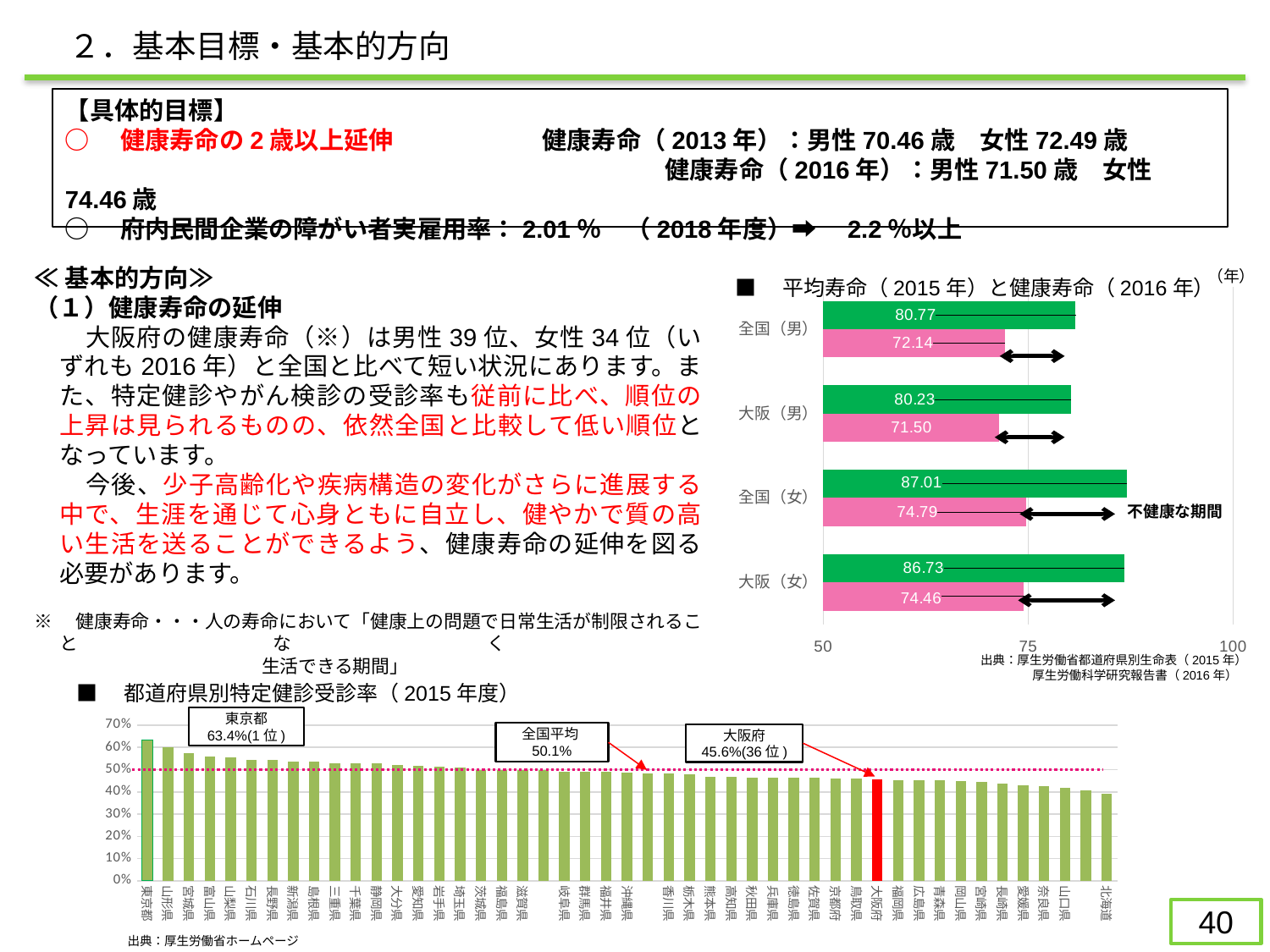

２．基本目標・基本的方向
【具体的目標】
○　健康寿命の2歳以上延伸　　　　　　健康寿命（2013年）：男性70.46歳　女性72.49歳
　　　　　　　　　　　　　　　　　　　　　　　　 健康寿命（2016年）：男性71.50歳　女性74.46歳
○　府内民間企業の障がい者実雇用率：2.01％　（2018年度）➡　2.2％以上
≪基本的方向≫
（１）健康寿命の延伸
　　大阪府の健康寿命（※）は男性39位、女性34位（いずれも2016年）と全国と比べて短い状況にあります。また、特定健診やがん検診の受診率も従前に比べ、順位の上昇は見られるものの、依然全国と比較して低い順位となっています。
　　今後、少子高齢化や疾病構造の変化がさらに進展する中で、生涯を通じて心身ともに自立し、健やかで質の高い生活を送ることができるよう、健康寿命の延伸を図る必要があります。

※　健康寿命・・・人の寿命において「健康上の問題で日常生活が制限されることなく
　　　　　　　　　　　生活できる期間」

（年）
■　平均寿命（2015年）と健康寿命（2016年）

### Chart

| Category | 平均寿命 | 健康寿命 |
|---|---|---|
| 全国（男） | 80.77 | 72.14 |
| 大阪（男） | 80.23 | 71.5 |
| 全国（女） | 87.01 | 74.79 |
| 大阪（女） | 86.73 | 74.46 |
不健康な期間
出典：厚生労働省都道府県別生命表（2015年）
　　　　 厚生労働科学研究報告書（2016年）
■　都道府県別特定健診受診率（2015年度）
東京都
63.4%(1位)

### Chart

| Category |  |
|---|---|
| 東京都 | 0.6336219079803636 |
| 山形県 | 0.6000390298525099 |
| 宮城県 | 0.5758683665373027 |
| 富山県 | 0.5586833632989315 |
| 山梨県 | 0.5555481233375614 |
| 石川県 | 0.543791737744559 |
| 長野県 | 0.5418734735029781 |
| 新潟県 | 0.5360127047752421 |
| 島根県 | 0.5346487707117092 |
| 三重県 | 0.529951844101403 |
| 千葉県 | 0.5292130889783657 |
| 静岡県 | 0.528703630872285 |
| 大分県 | 0.5204147891057244 |
| 愛知県 | 0.5164018910750013 |
| 岩手県 | 0.5121470919190995 |
| 埼玉県 | 0.5090527253070777 |
| 茨城県 | 0.4984181354739552 |
| 福島県 | 0.4977948444798281 |
| 滋賀県 | 0.4973532361120381 |
| 神奈川県 | 0.49699613102814505 |
| 岐阜県 | 0.49014202522399153 |
| 群馬県 | 0.48965541726619194 |
| 福井県 | 0.48919350225903907 |
| 沖縄県 | 0.4867331706601364 |
| 鹿児島県 | 0.482511291456968 |
| 香川県 | 0.48147811128945023 |
| 栃木県 | 0.48051539189298825 |
| 熊本県 | 0.467281700610628 |
| 高知県 | 0.4664552997950855 |
| 秋田県 | 0.4652139283906801 |
| 兵庫県 | 0.46519895493335783 |
| 徳島県 | 0.4649570579771526 |
| 佐賀県 | 0.46479358033050183 |
| 京都府 | 0.4614887854610592 |
| 鳥取県 | 0.45898527086638147 |
| 大阪府 | 0.4558828962093942 |
| 福岡県 | 0.45309739393983156 |
| 広島県 | 0.45251012621052983 |
| 青森県 | 0.45084186013998345 |
| 岡山県 | 0.4482172366429705 |
| 宮崎県 | 0.4460527851278487 |
| 長崎県 | 0.43870538500057127 |
| 愛媛県 | 0.43140235407302935 |
| 奈良県 | 0.42535974069955657 |
| 山口県 | 0.41957017113234457 |
| 和歌山県 | 0.406357621994941 |
| 北海道 | 0.3926328938255117 |
全国平均50.1%
大阪府
45.6%(36位)
40
出典：厚生労働省ホームページ